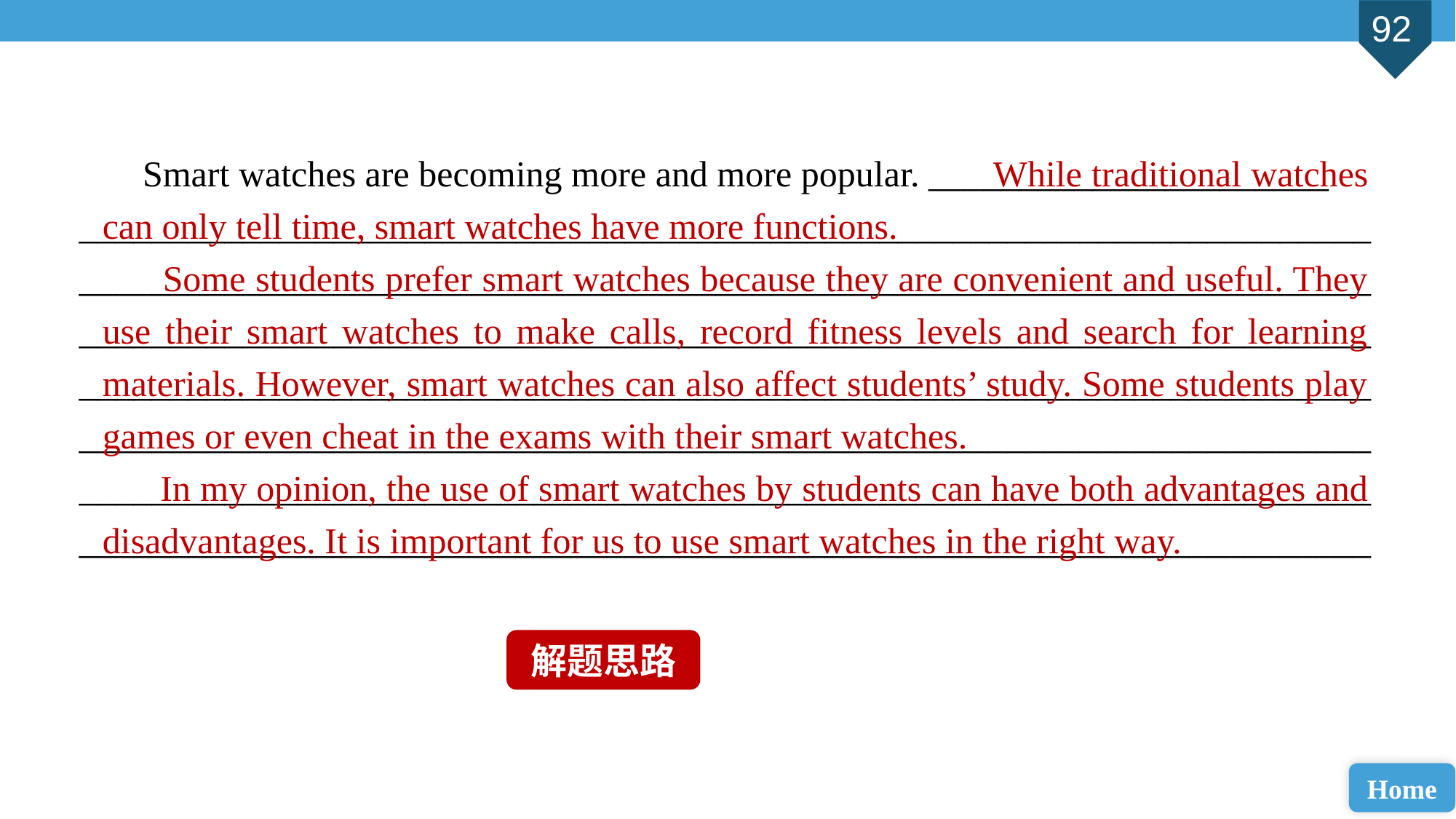

Smart watches are becoming more and more popular. ______________________
_______________________________________________________________________
_______________________________________________________________________
_______________________________________________________________________
_______________________________________________________________________
_____________________________________________________________________________________________________________________________________________________________________________________________________________________
                                                                                             While traditional watches can only tell time, smart watches have more functions.
      Some students prefer smart watches because they are convenient and useful. They use their smart watches to make calls, record fitness levels and search for learning materials. However, smart watches can also affect students’ study. Some students play games or even cheat in the exams with their smart watches.
      In my opinion, the use of smart watches by students can have both advantages and disadvantages. It is important for us to use smart watches in the right way.
解题思路